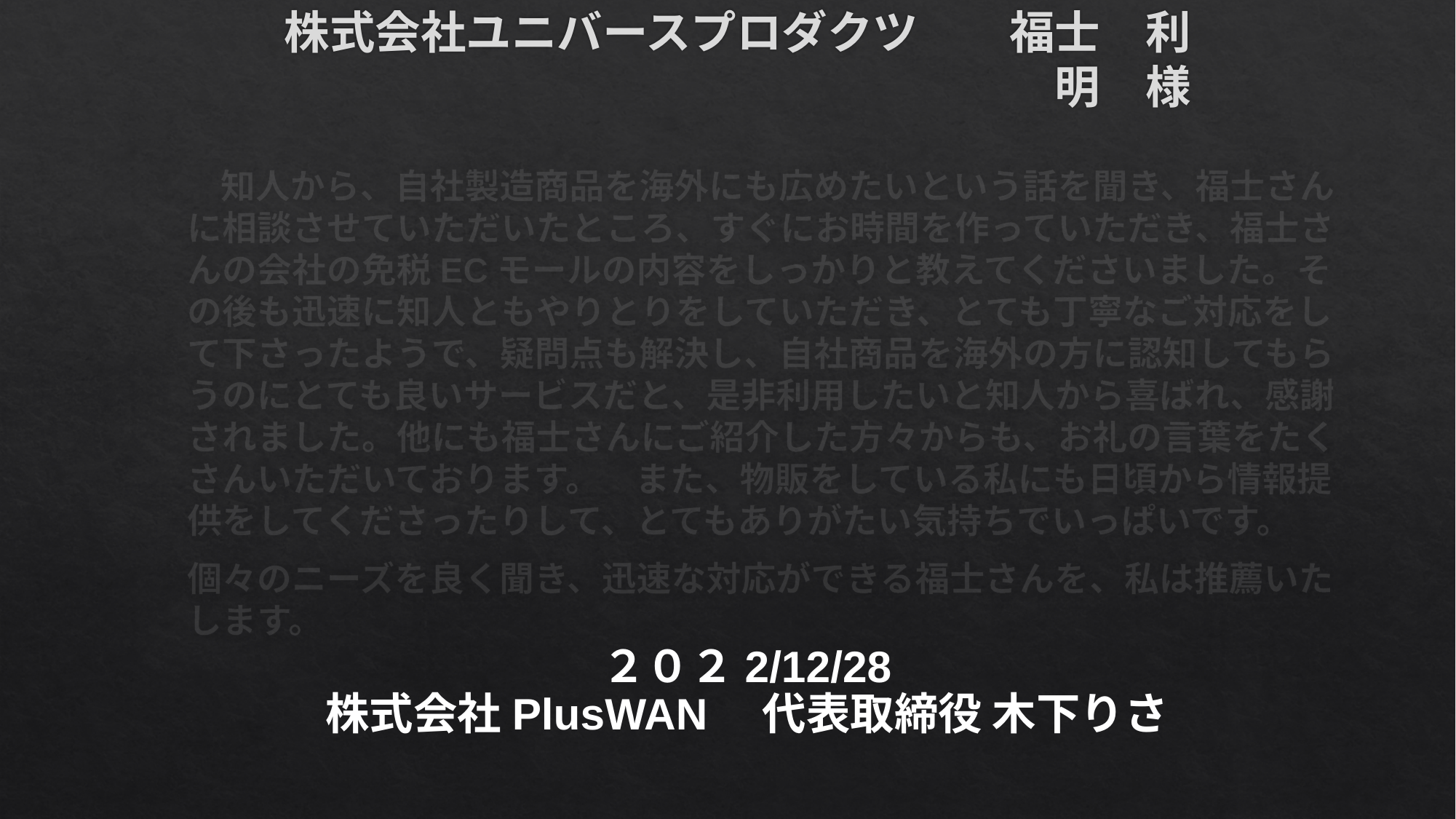

# 株式会社ユニバースプロダクツ　　福士　利明　様
　知人から、自社製造商品を海外にも広めたいという話を聞き、福士さんに相談させていただいたところ、すぐにお時間を作っていただき、福士さんの会社の免税ECモールの内容をしっかりと教えてくださいました。その後も迅速に知人ともやりとりをしていただき、とても丁寧なご対応をして下さったようで、疑問点も解決し、自社商品を海外の方に認知してもらうのにとても良いサービスだと、是非利用したいと知人から喜ばれ、感謝されました。他にも福士さんにご紹介した方々からも、お礼の言葉をたくさんいただいております。　また、物販をしている私にも日頃から情報提供をしてくださったりして、とてもありがたい気持ちでいっぱいです。
個々のニーズを良く聞き、迅速な対応ができる福士さんを、私は推薦いたします。

２０２2/12/28
株式会社PlusWAN　代表取締役 木下りさ